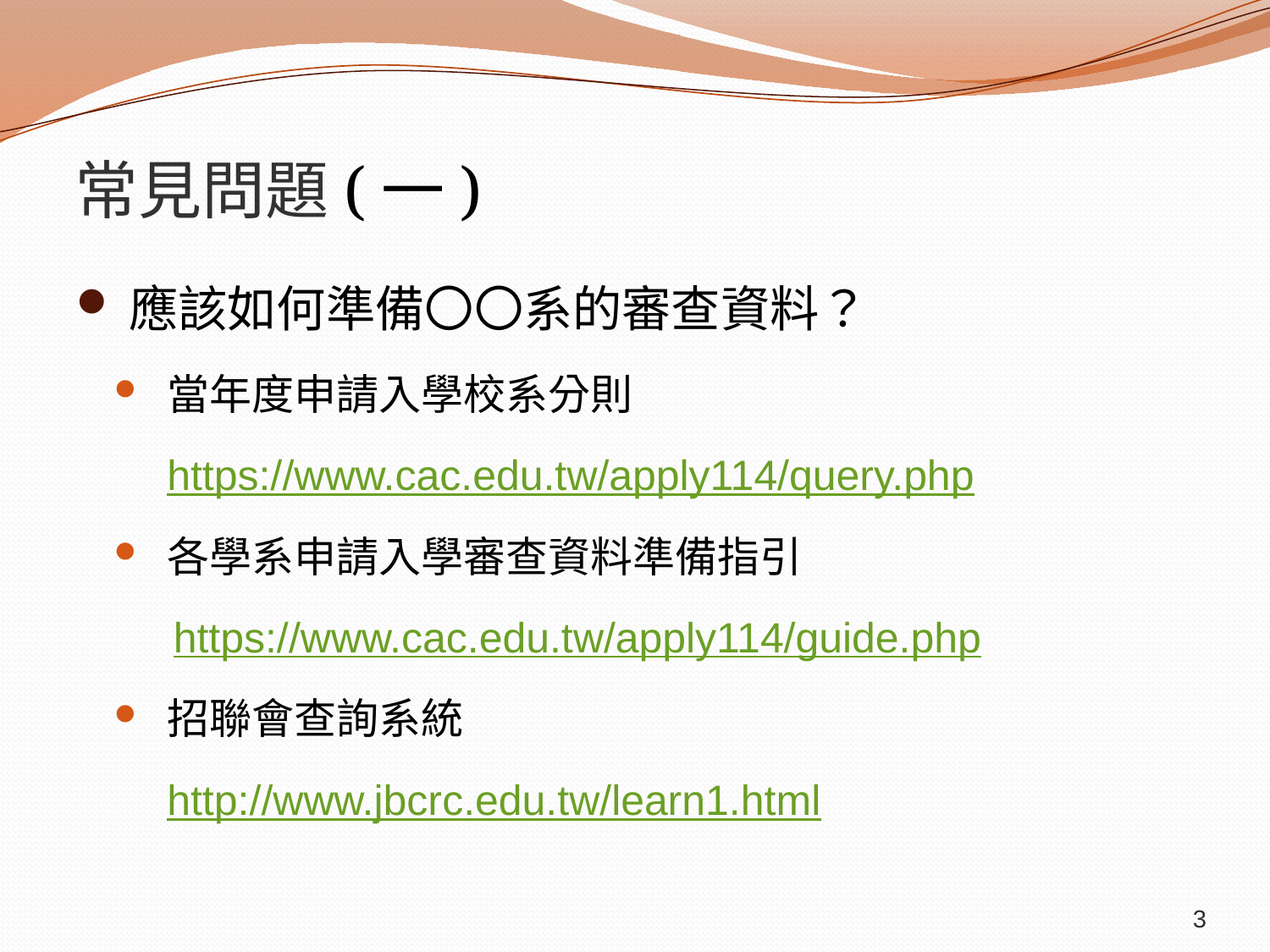

# 常見問題(一)
應該如何準備〇〇系的審查資料？
當年度申請入學校系分則
https://www.cac.edu.tw/apply114/query.php
各學系申請入學審查資料準備指引
     https://www.cac.edu.tw/apply114/guide.php
招聯會查詢系統
http://www.jbcrc.edu.tw/learn1.html

3